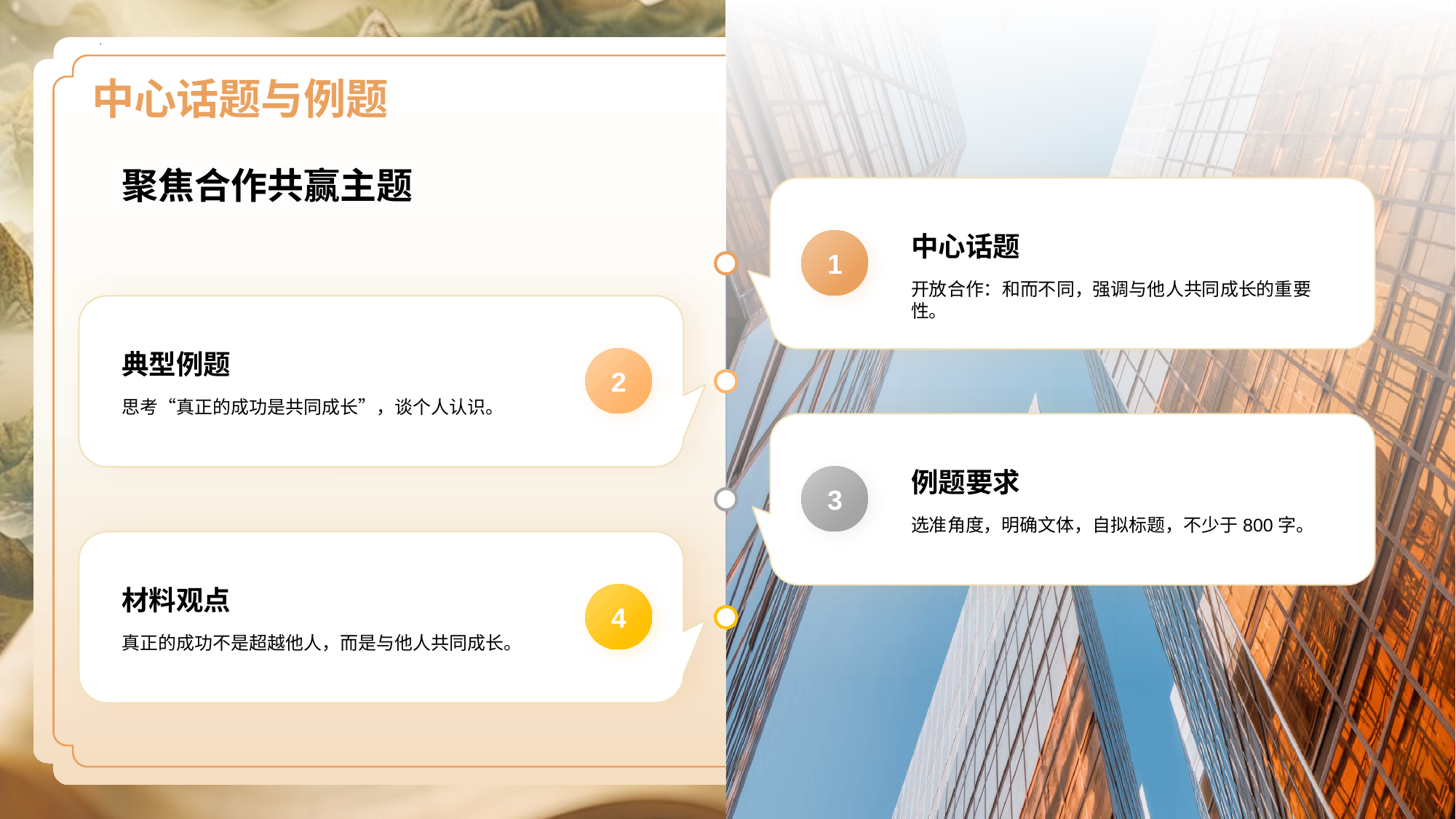

聚焦合作共赢主题

中心话题
1
开放合作：和而不同，强调与他人共同成长的重要性。

典型例题
2
思考“真正的成功是共同成长”，谈个人认识。

例题要求
3
选准角度，明确文体，自拟标题，不少于800字。

材料观点
4
真正的成功不是超越他人，而是与他人共同成长。

# 中心话题与例题